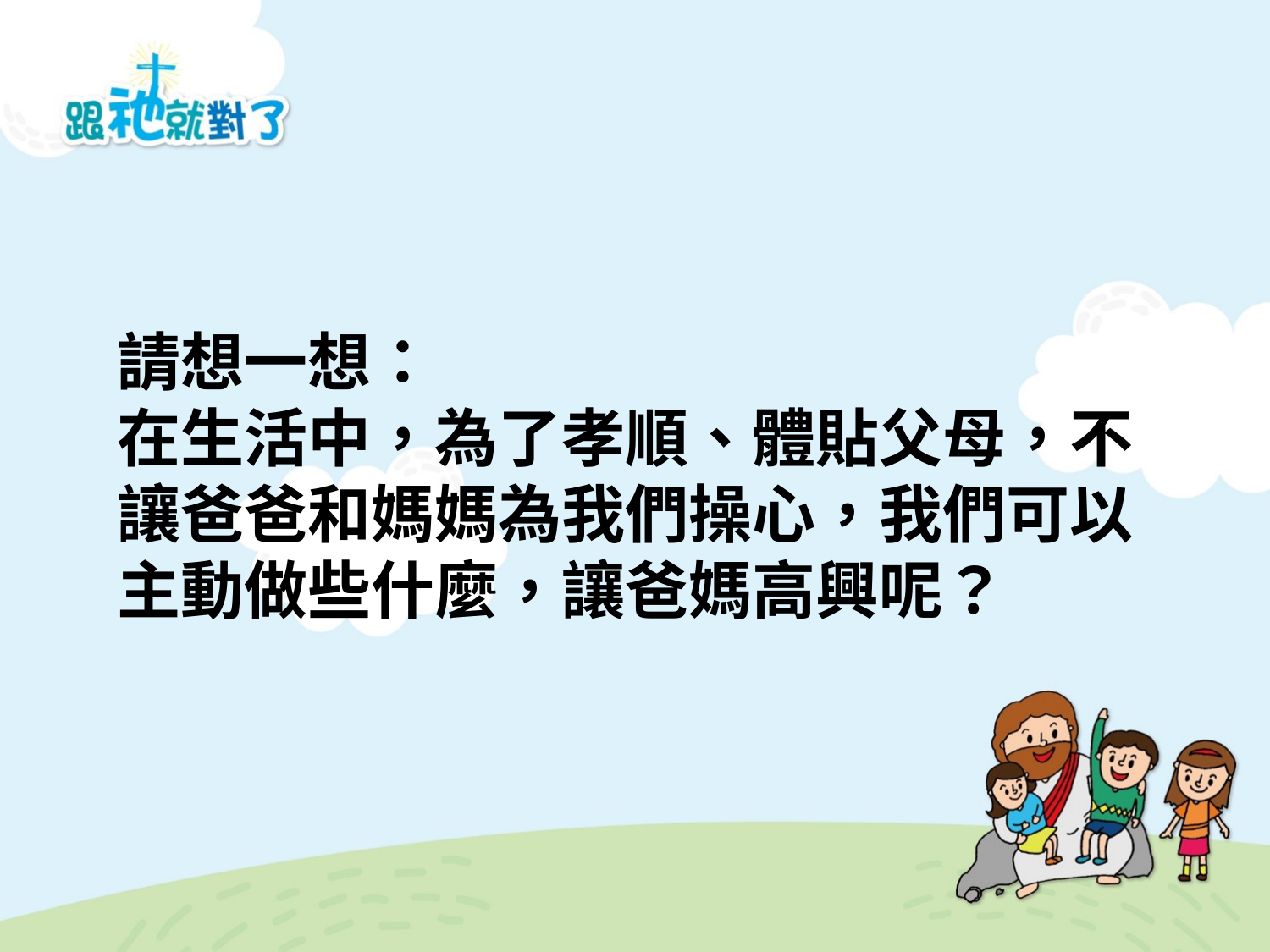

請想一想：
在生活中，為了孝順、體貼父母，不讓爸爸和媽媽為我們操心，我們可以主動做些什麼，讓爸媽高興呢？